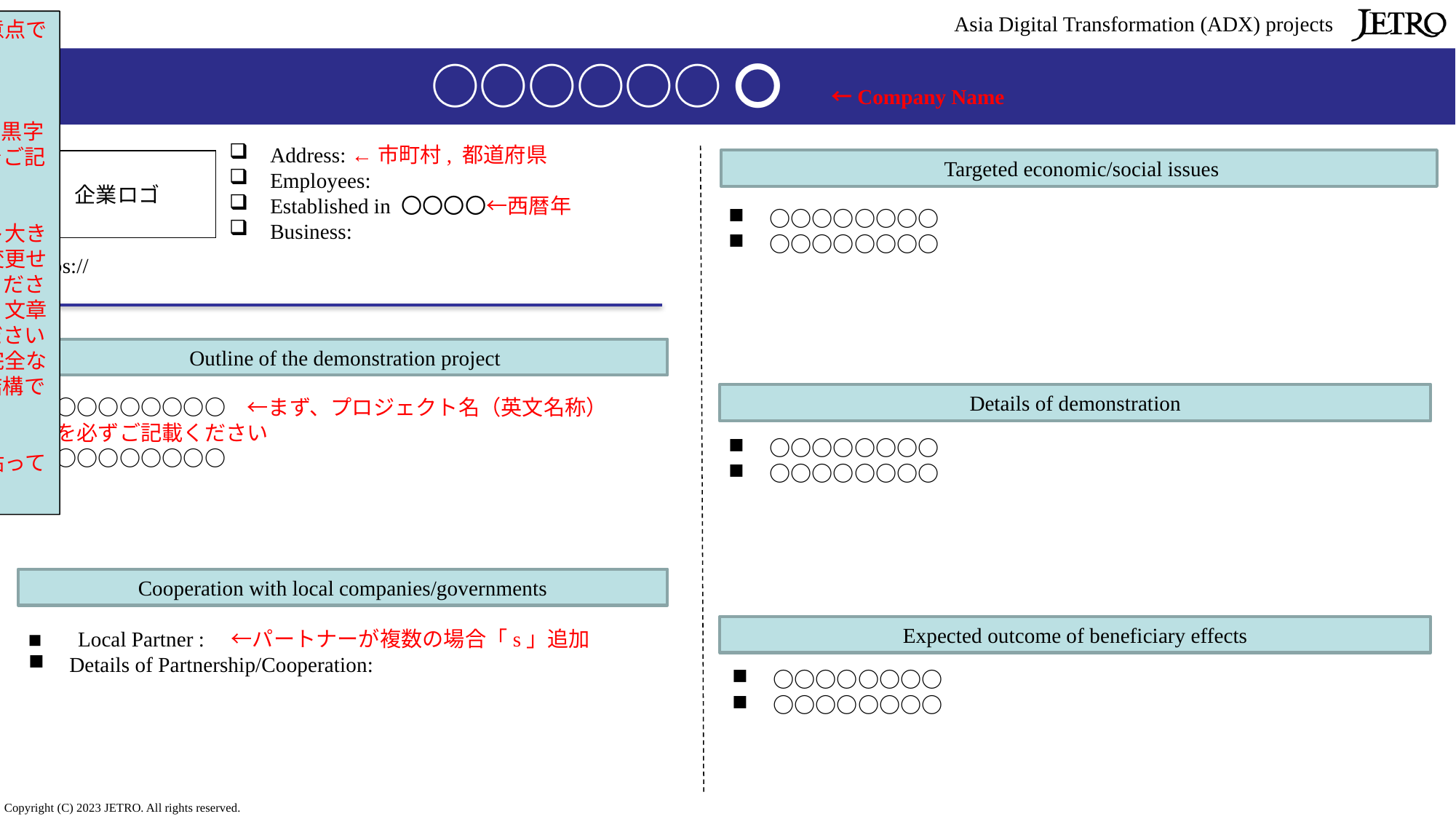

Asia Digital Transformation (ADX) projects
赤字はご記入時の留意点です

【英語】Times New Roman 14ポイント、黒字で、太線・下線無しでご記入ください。

小見出し名・フォント大きさ、文頭の「■」は変更せず、このままご利用ください。はみ出る場合は、文章を圧縮して収めてください（日本語スライドと完全な同一文面でなくても結構です）。

事業実施国の国旗は貼って頂かなくて結構です。

# ○○○○○○〇　←Company Name
Address: ←市町村, 都道府県
Employees:
Established in 〇〇〇〇←西暦年
Business:
 Targeted economic/social issues

企業ロゴ

〇〇〇〇〇〇〇〇
〇〇〇〇〇〇〇〇
https://

Outline of the demonstration project
Details of demonstration
〇〇〇〇〇〇〇〇　←まず、プロジェクト名（英文名称）を必ずご記載ください
〇〇〇〇〇〇〇〇
〇〇〇〇〇〇〇〇
〇〇〇〇〇〇〇〇
Cooperation with local companies/governments
Expected outcome of beneficiary effects
◼ 　Local Partner :　←パートナーが複数の場合「s」追加
Details of Partnership/Cooperation:
〇〇〇〇〇〇〇〇
〇〇〇〇〇〇〇〇